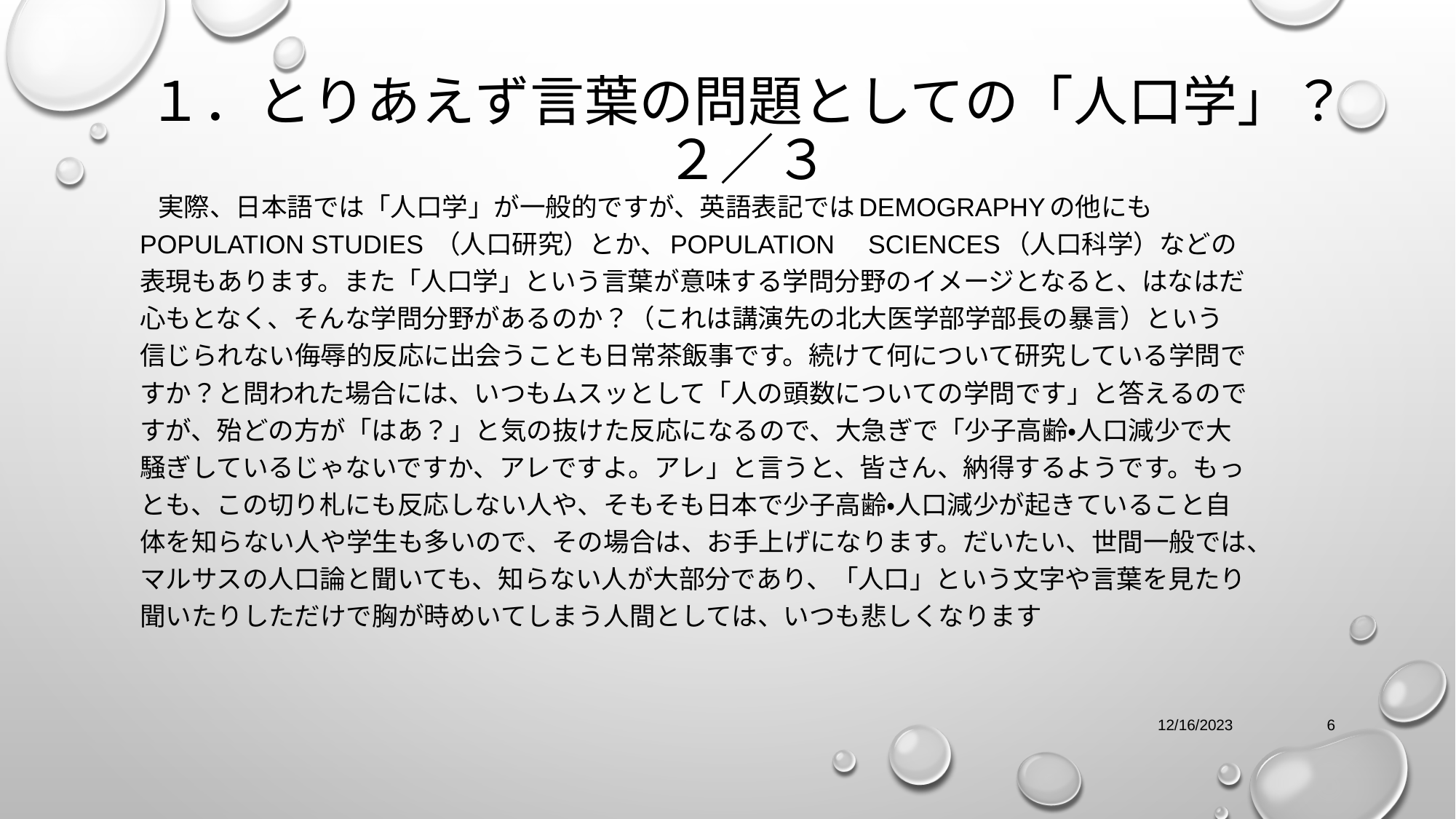

# １．とりあえず言葉の問題としての「人口学」？ ２／３
　実際、日本語では「人口学」が一般的ですが、英語表記ではDemographyの他にもPopulation Studies （人口研究）とか、Population　Sciences（人口科学）などの表現もあります。また「人口学」という言葉が意味する学問分野のイメージとなると、はなはだ心もとなく、そんな学問分野があるのか？（これは講演先の北大医学部学部長の暴言）という信じられない侮辱的反応に出会うことも日常茶飯事です。続けて何について研究している学問ですか？と問われた場合には、いつもムスッとして「人の頭数についての学問です」と答えるのですが、殆どの方が「はあ？」と気の抜けた反応になるので、大急ぎで「少子高齢・人口減少で大騒ぎしているじゃないですか、アレですよ。アレ」と言うと、皆さん、納得するようです。もっとも、この切り札にも反応しない人や、そもそも日本で少子高齢・人口減少が起きていること自体を知らない人や学生も多いので、その場合は、お手上げになります。だいたい、世間一般では、マルサスの人口論と聞いても、知らない人が大部分であり、「人口」という文字や言葉を見たり聞いたりしただけで胸が時めいてしまう人間としては、いつも悲しくなります
12/16/2023
6